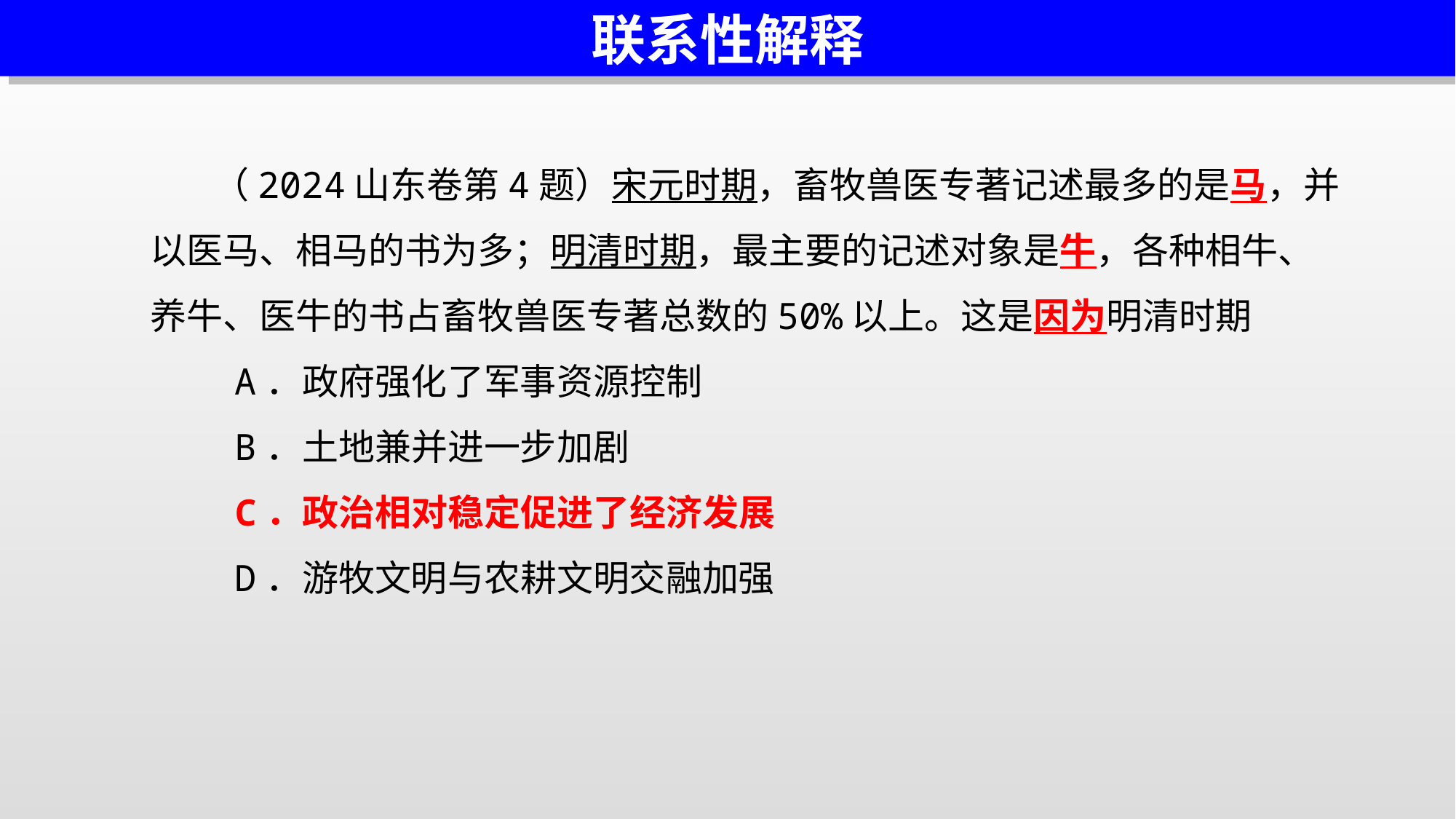

联系性解释
（2024山东卷第4题）宋元时期，畜牧兽医专著记述最多的是马，并以医马、相马的书为多；明清时期，最主要的记述对象是牛，各种相牛、养牛、医牛的书占畜牧兽医专著总数的50%以上。这是因为明清时期
 A．政府强化了军事资源控制
 B．土地兼并进一步加剧
 C．政治相对稳定促进了经济发展
 D．游牧文明与农耕文明交融加强